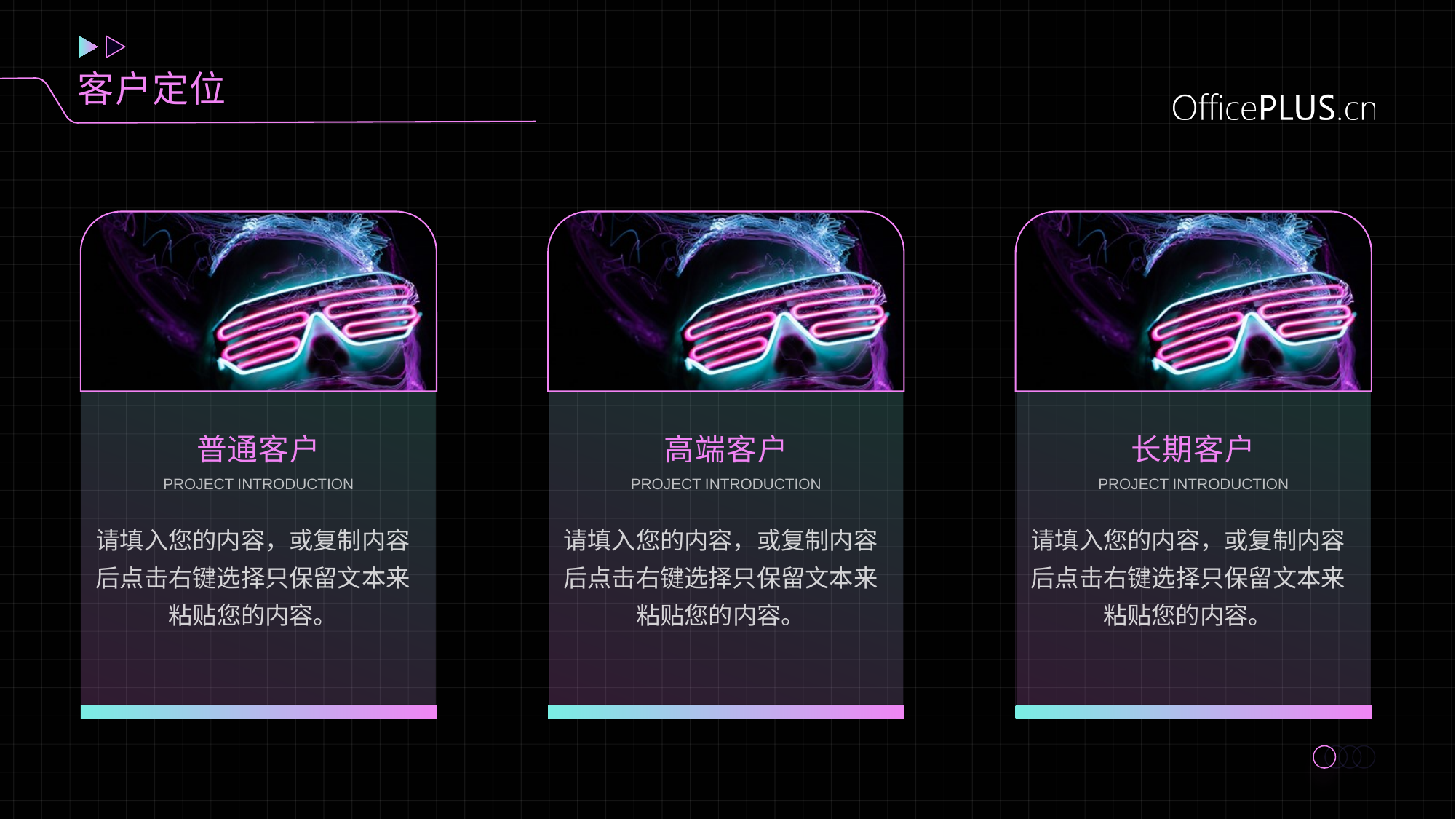

客户定位

普通客户
高端客户
长期客户
PROJECT INTRODUCTION
PROJECT INTRODUCTION
PROJECT INTRODUCTION
请填入您的内容，或复制内容后点击右键选择只保留文本来粘贴您的内容。
请填入您的内容，或复制内容后点击右键选择只保留文本来粘贴您的内容。
请填入您的内容，或复制内容后点击右键选择只保留文本来粘贴您的内容。